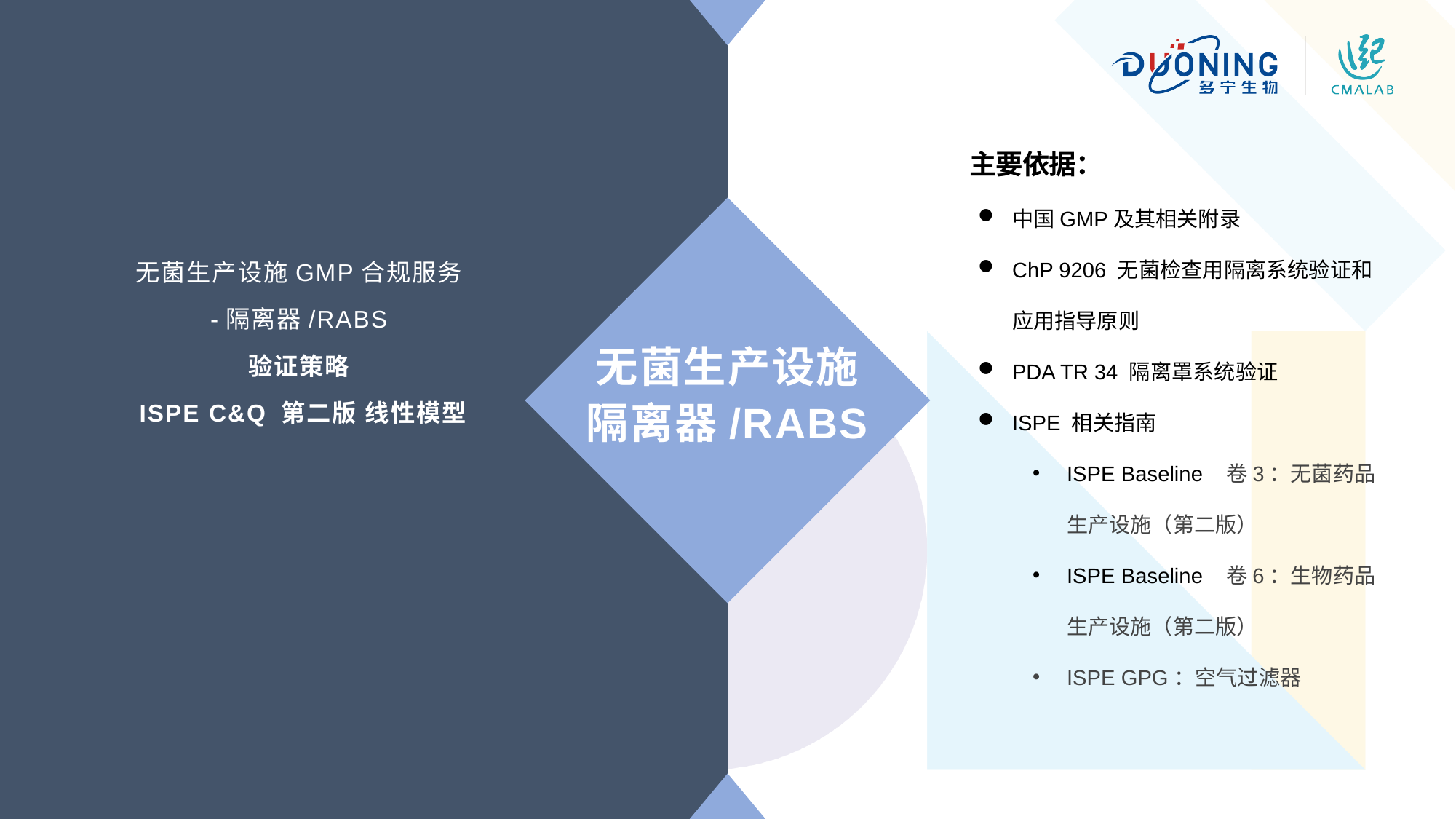

无菌生产设施GMP合规服务
-隔离器/RABS
验证策略
 ISPE C&Q 第二版 线性模型

          主要依据：
中国GMP及其相关附录
ChP 9206 无菌检查用隔离系统验证和应用指导原则
PDA TR 34 隔离罩系统验证
ISPE 相关指南
ISPE Baseline   卷3：无菌药品生产设施（第二版）
ISPE Baseline   卷6：生物药品生产设施（第二版）
ISPE GPG：空气过滤器

无菌生产设施
隔离器/RABS